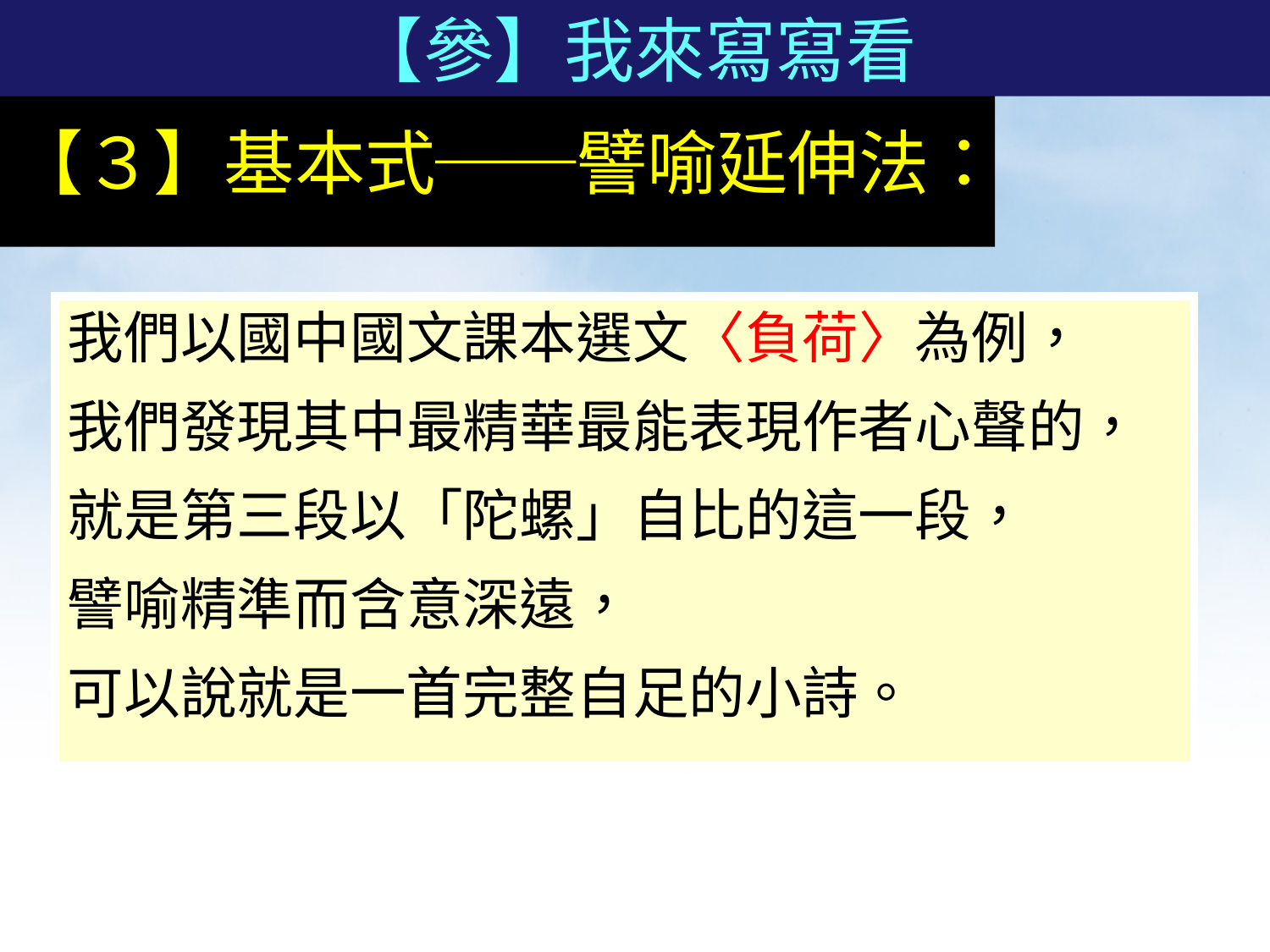

【參】我來寫寫看
# 【３】基本式──譬喻延伸法：
我們以國中國文課本選文〈負荷〉為例，
我們發現其中最精華最能表現作者心聲的，
就是第三段以「陀螺」自比的這一段，
譬喻精準而含意深遠，
可以說就是一首完整自足的小詩。